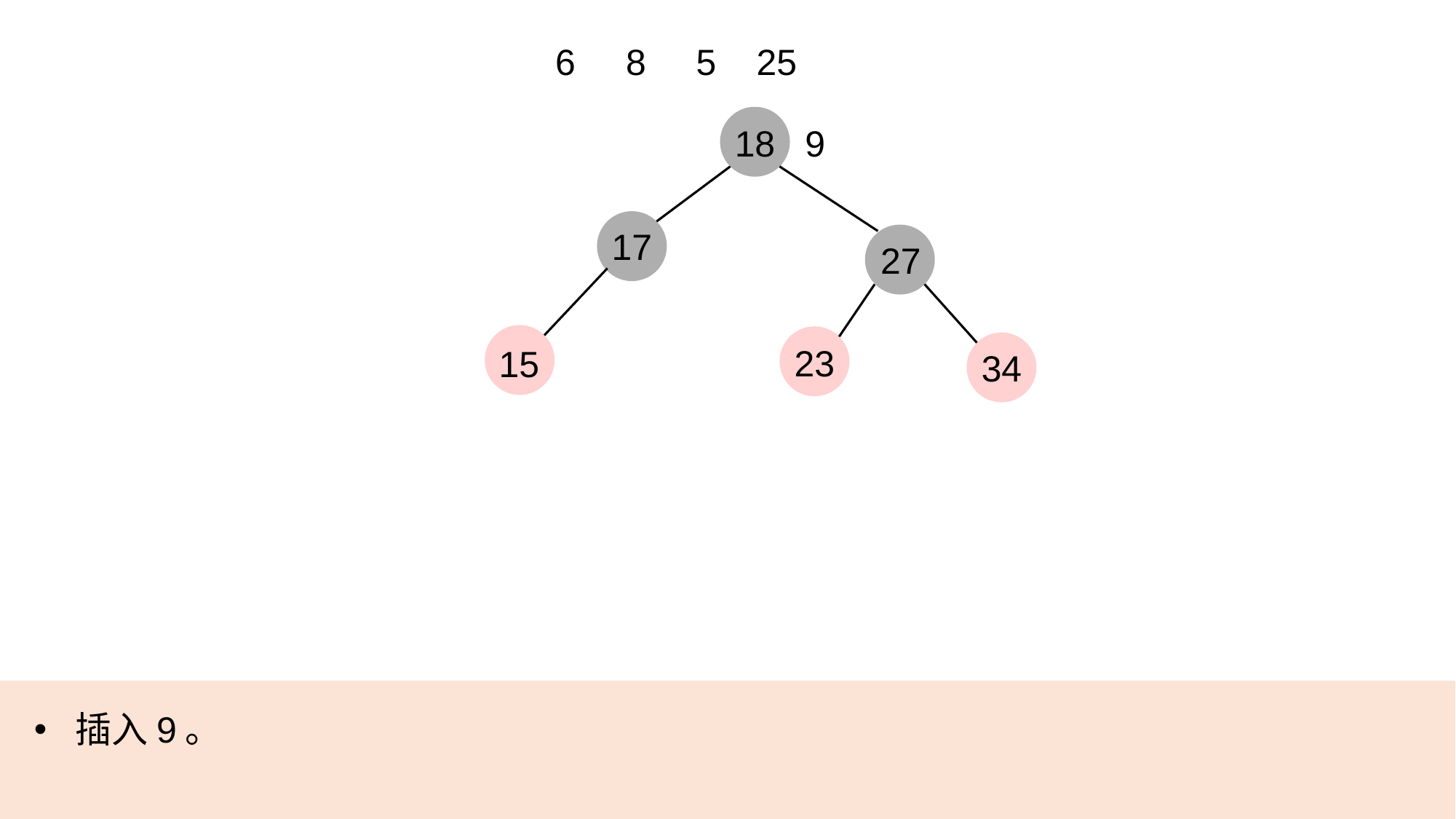

6
8
5
25

18
9

17

27

23
15
34

插入9。